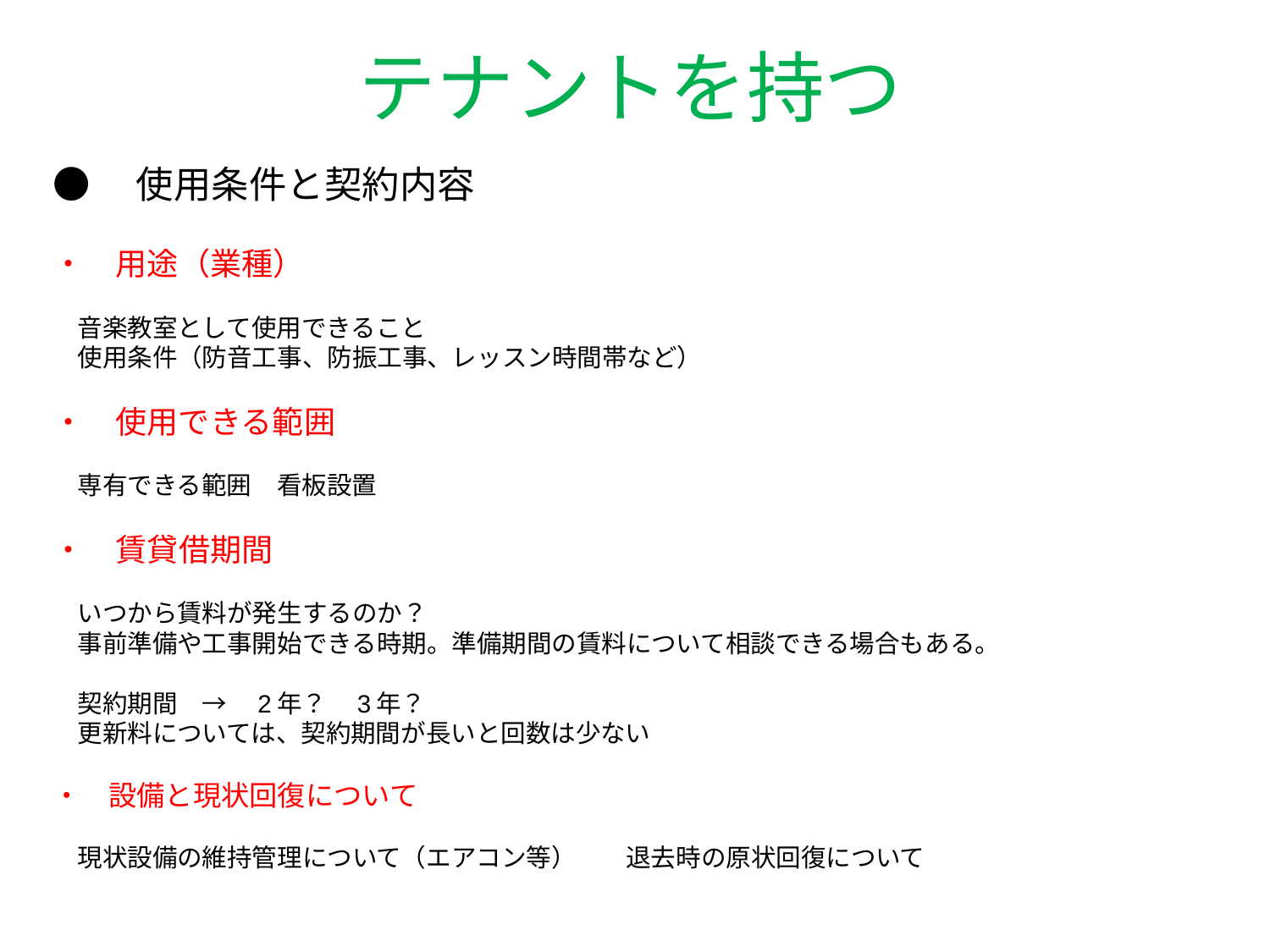

テナントを持つ
# ●　使用条件と契約内容 ・　用途（業種） 　音楽教室として使用できること 　使用条件（防音工事、防振工事、レッスン時間帯など） ・　使用できる範囲 　専有できる範囲　看板設置 ・　賃貸借期間 　 　いつから賃料が発生するのか？ 　事前準備や工事開始できる時期。準備期間の賃料について相談できる場合もある。 　 　契約期間　→　2年？　3年？ 　更新料については、契約期間が長いと回数は少ない ・　設備と現状回復について 　現状設備の維持管理について（エアコン等）　　退去時の原状回復について